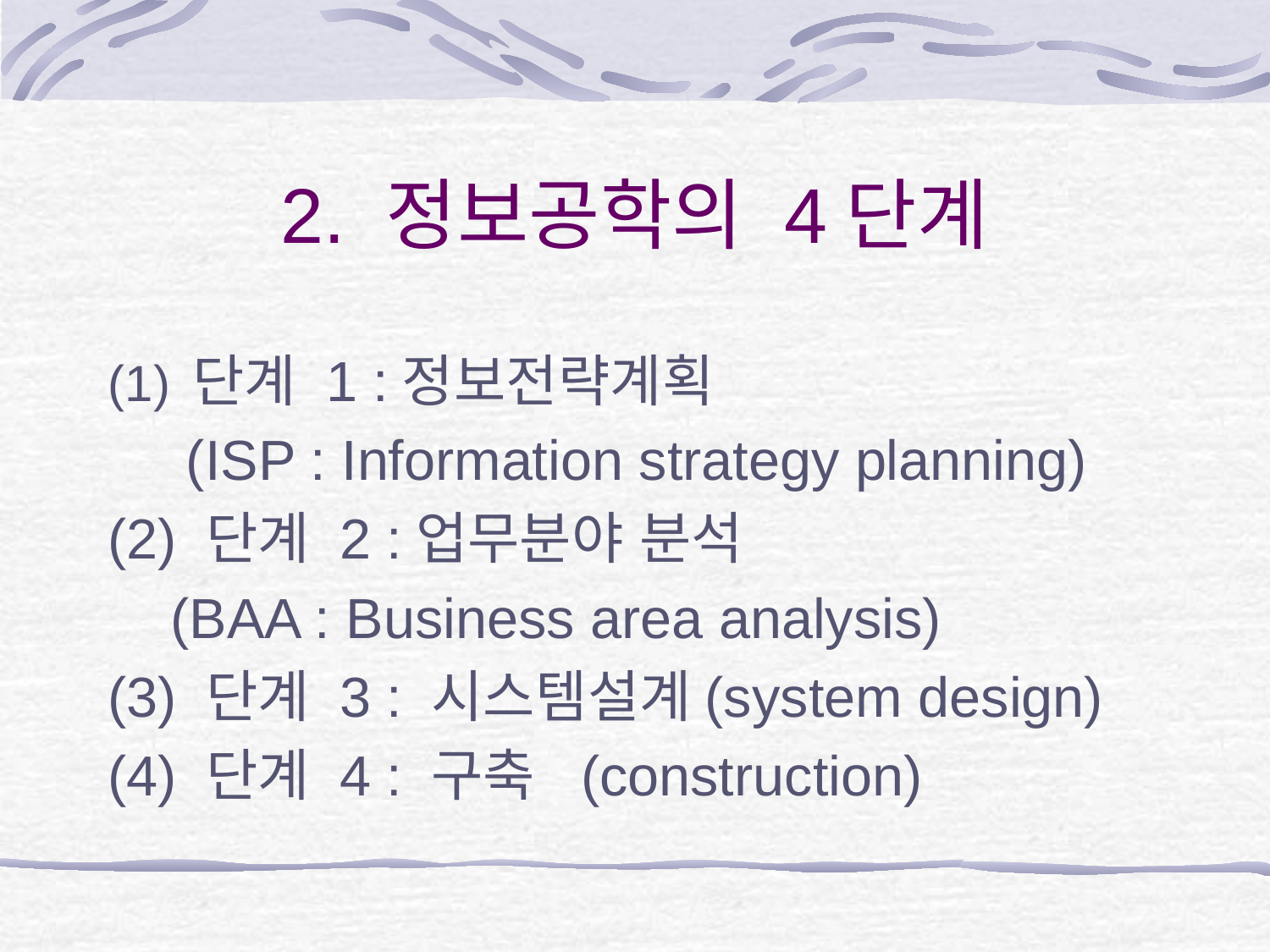

# 2. 정보공학의 4단계
단계 1 :정보전략계획
     (ISP : Information strategy planning)
(2) 단계 2 :업무분야 분석
    (BAA : Business area analysis)
(3) 단계 3 : 시스템설계(system design)
(4) 단계 4 : 구축  (construction)